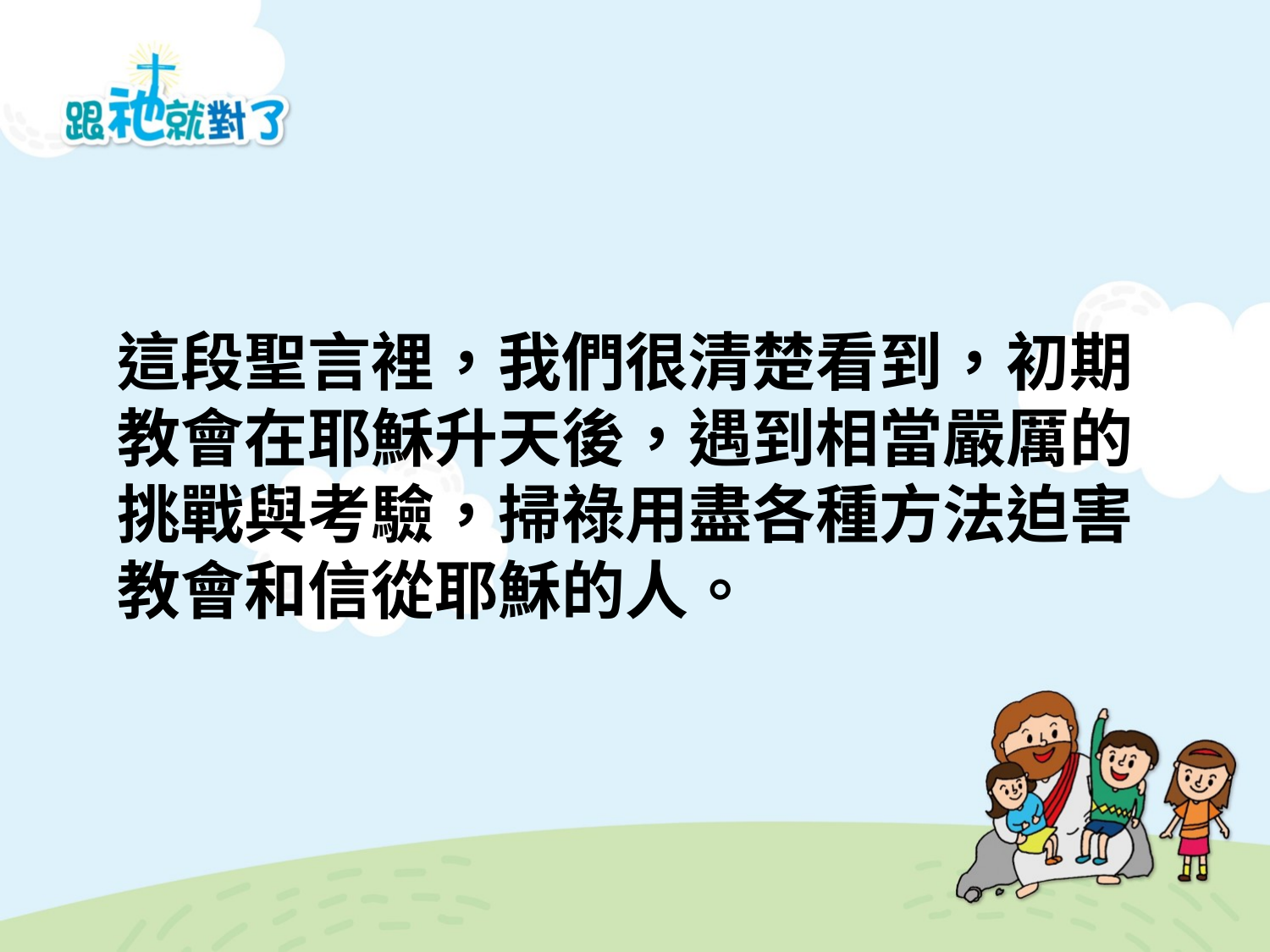

這段聖言裡，我們很清楚看到，初期教會在耶穌升天後，遇到相當嚴厲的挑戰與考驗，掃祿用盡各種方法迫害教會和信從耶穌的人。